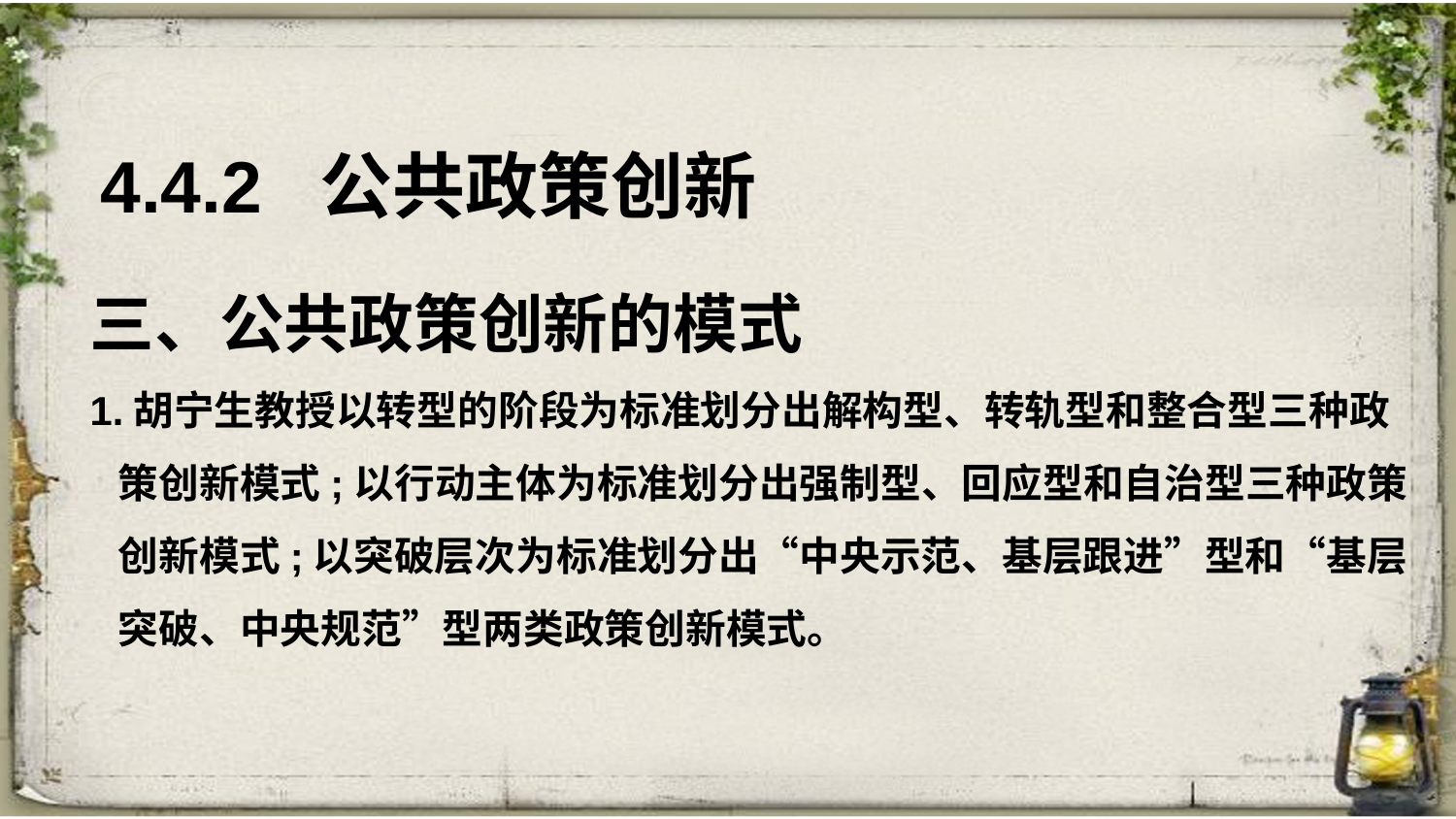

4.4.2  公共政策创新
三、公共政策创新的模式
1.胡宁生教授以转型的阶段为标准划分出解构型、转轨型和整合型三种政
  策创新模式;以行动主体为标准划分出强制型、回应型和自治型三种政策
  创新模式;以突破层次为标准划分出“中央示范、基层跟进”型和“基层
  突破、中央规范”型两类政策创新模式。